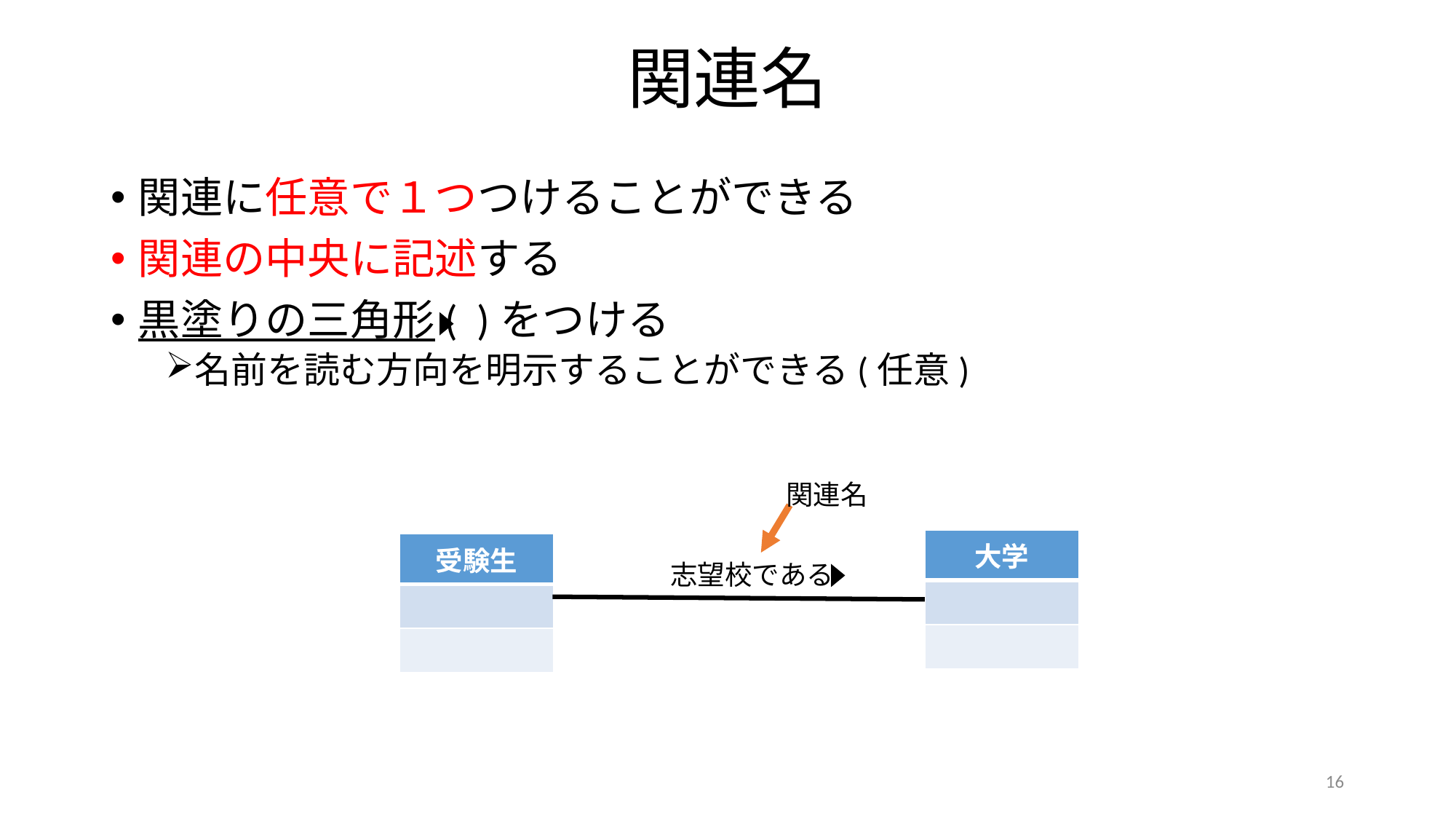

# 関連名
関連に任意で１つつけることができる
関連の中央に記述する
黒塗りの三角形(  )をつける
名前を読む方向を明示することができる(任意)

関連名
| 大学 |
| --- |
|  |
|  |
| 受験生 |
| --- |
|  |
|  |
志望校である

16